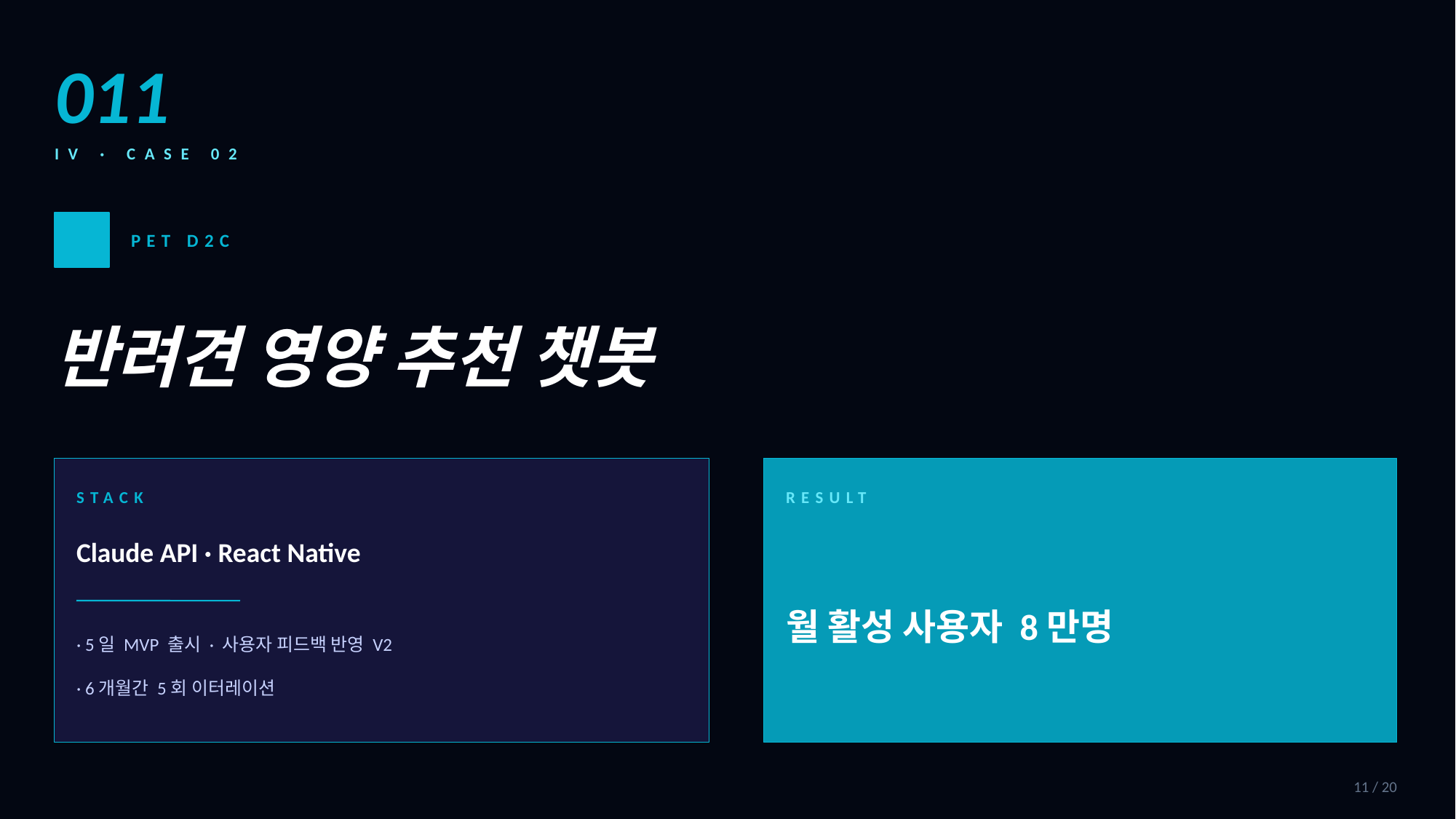

011
IV · CASE 02

PET D2C
반려견 영양 추천 챗봇

STACK
RESULT
Claude API · React Native
월 활성 사용자 8만명

· 5일 MVP 출시 · 사용자 피드백 반영 V2
· 6개월간 5회 이터레이션
11 / 20